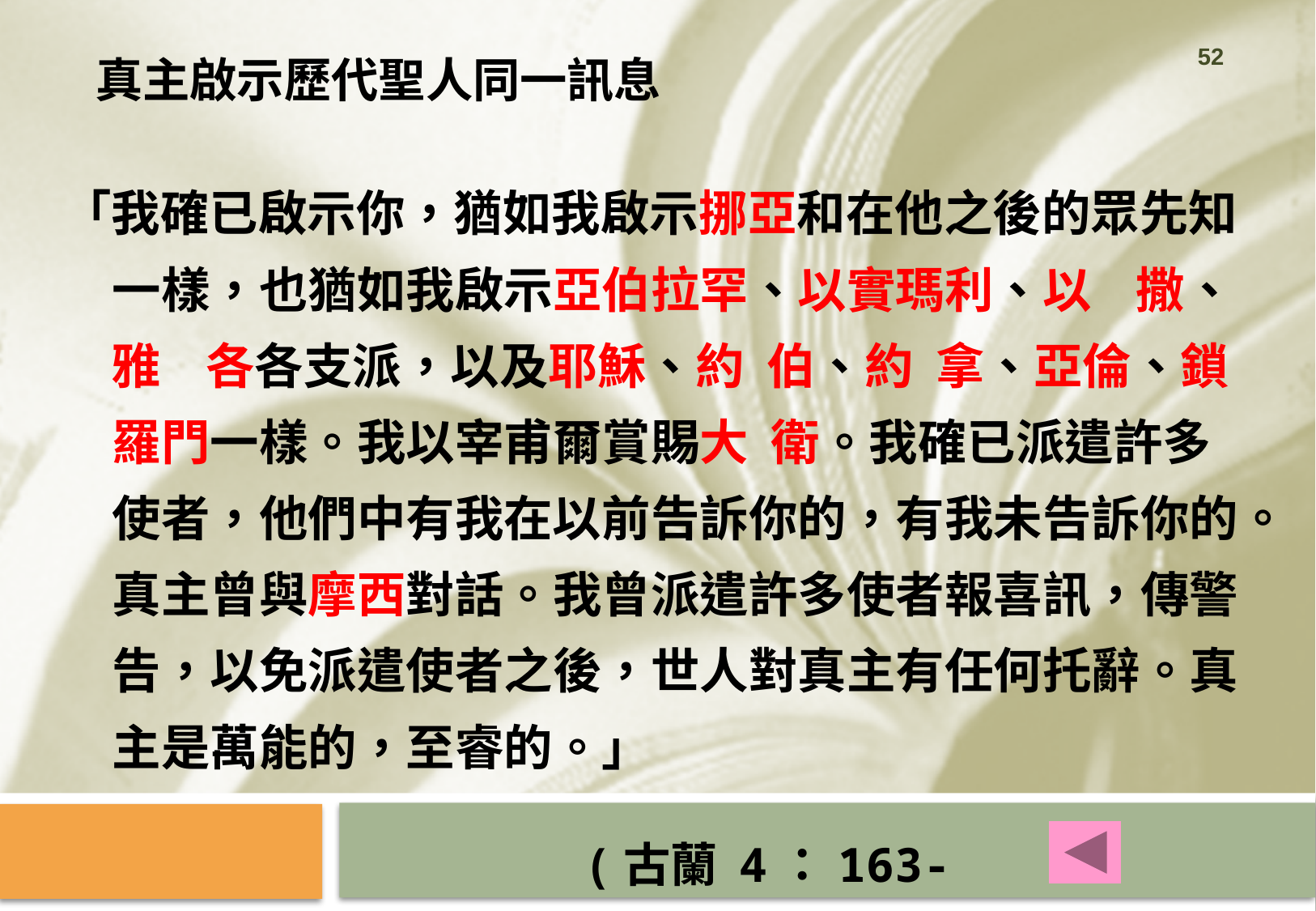

52
真主啟示歷代聖人同一訊息
「我確已啟示你，猶如我啟示挪亞和在他之後的眾先知一樣，也猶如我啟示亞伯拉罕、以實瑪利、以    撒、雅    各各支派，以及耶穌、約  伯、約  拿、亞倫、鎖羅門一樣。我以宰甫爾賞賜大  衛。我確已派遣許多使者，他們中有我在以前告訴你的，有我未告訴你的。真主曾與摩西對話。我曾派遣許多使者報喜訊，傳警告，以免派遣使者之後，世人對真主有任何托辭。真主是萬能的，至睿的。」
(古蘭 4：163-5)